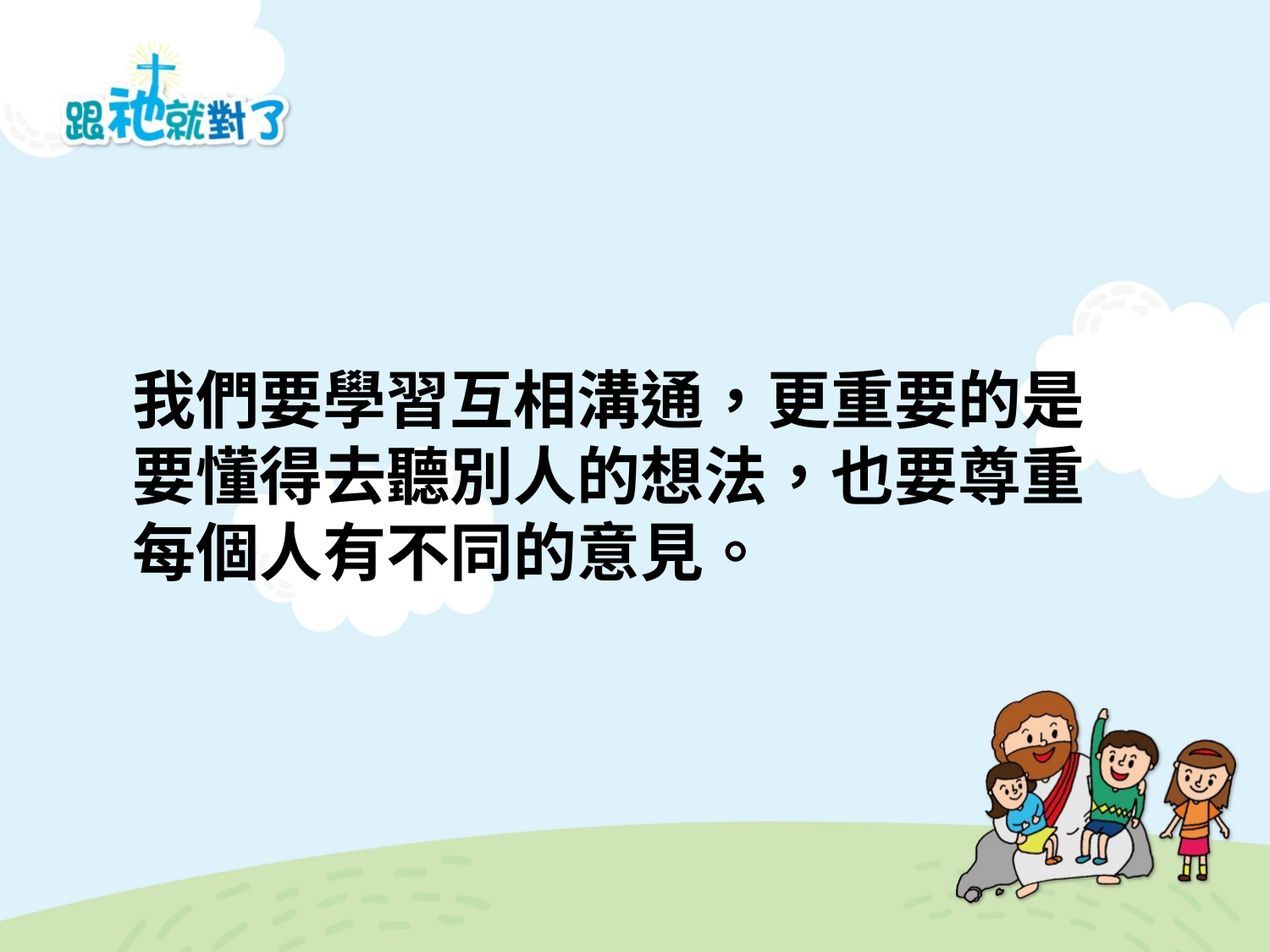

我們要學習互相溝通，更重要的是要懂得去聽別人的想法，也要尊重每個人有不同的意見。